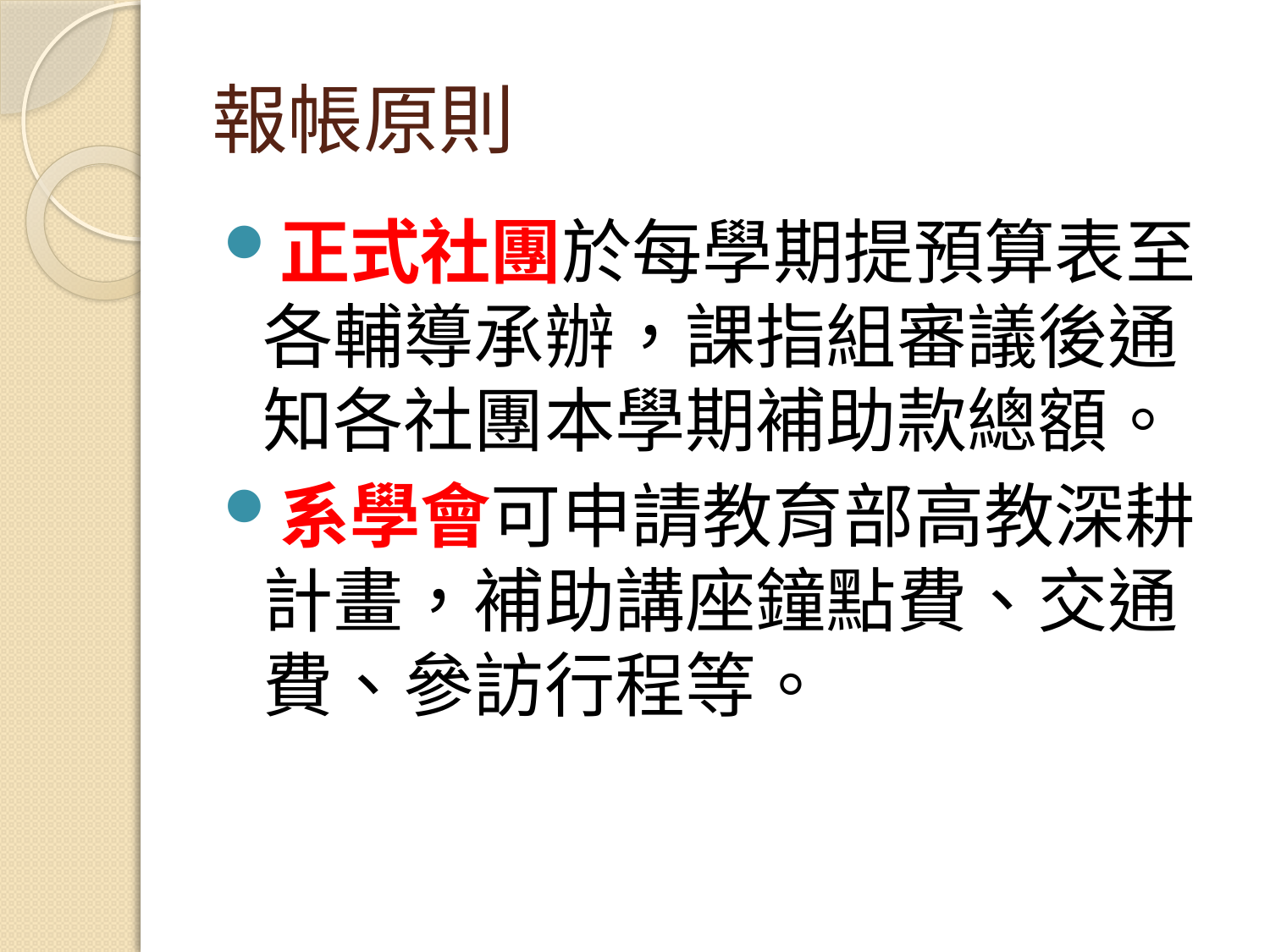

# 報帳原則
正式社團於每學期提預算表至各輔導承辦，課指組審議後通知各社團本學期補助款總額。
系學會可申請教育部高教深耕計畫，補助講座鐘點費、交通費、參訪行程等。